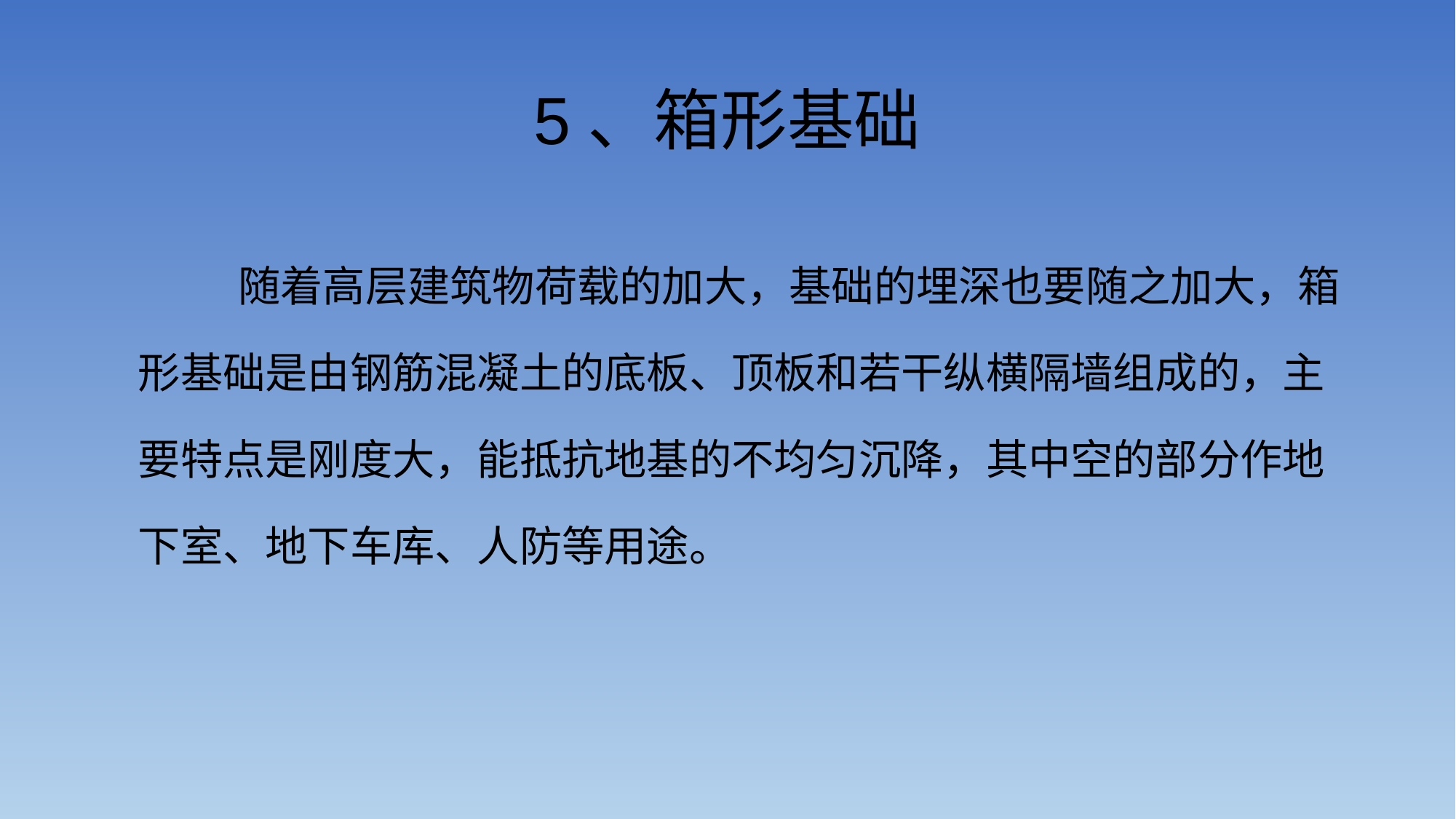

# 5、箱形基础
　　　随着高层建筑物荷载的加大，基础的埋深也要随之加大，箱形基础是由钢筋混凝土的底板、顶板和若干纵横隔墙组成的，主要特点是刚度大，能抵抗地基的不均匀沉降，其中空的部分作地下室、地下车库、人防等用途。